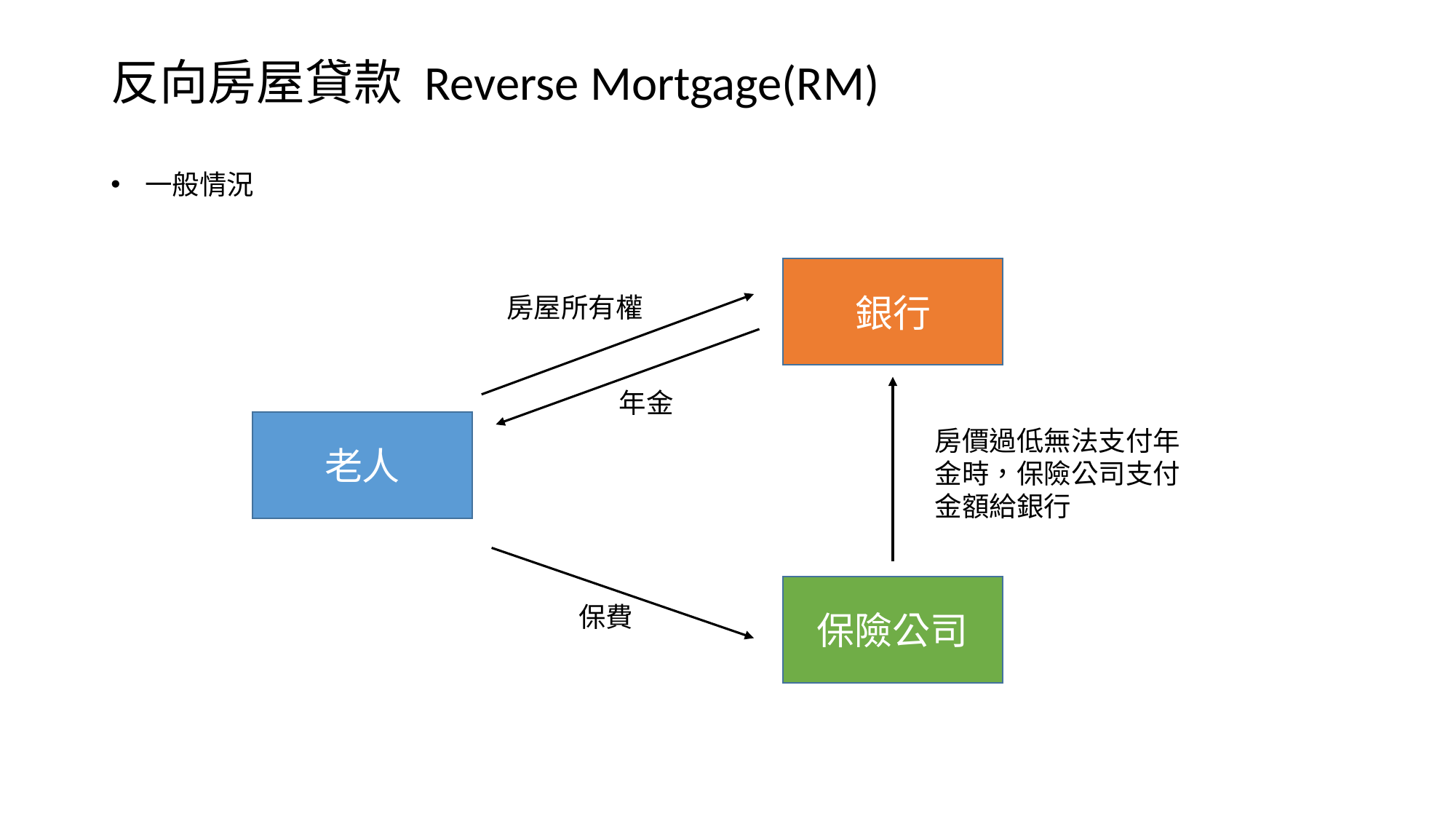

# 反向房屋貸款 Reverse Mortgage(RM)
一般情況
銀行
房屋所有權
年金
老人
房價過低無法支付年金時，保險公司支付金額給銀行
保險公司
保費